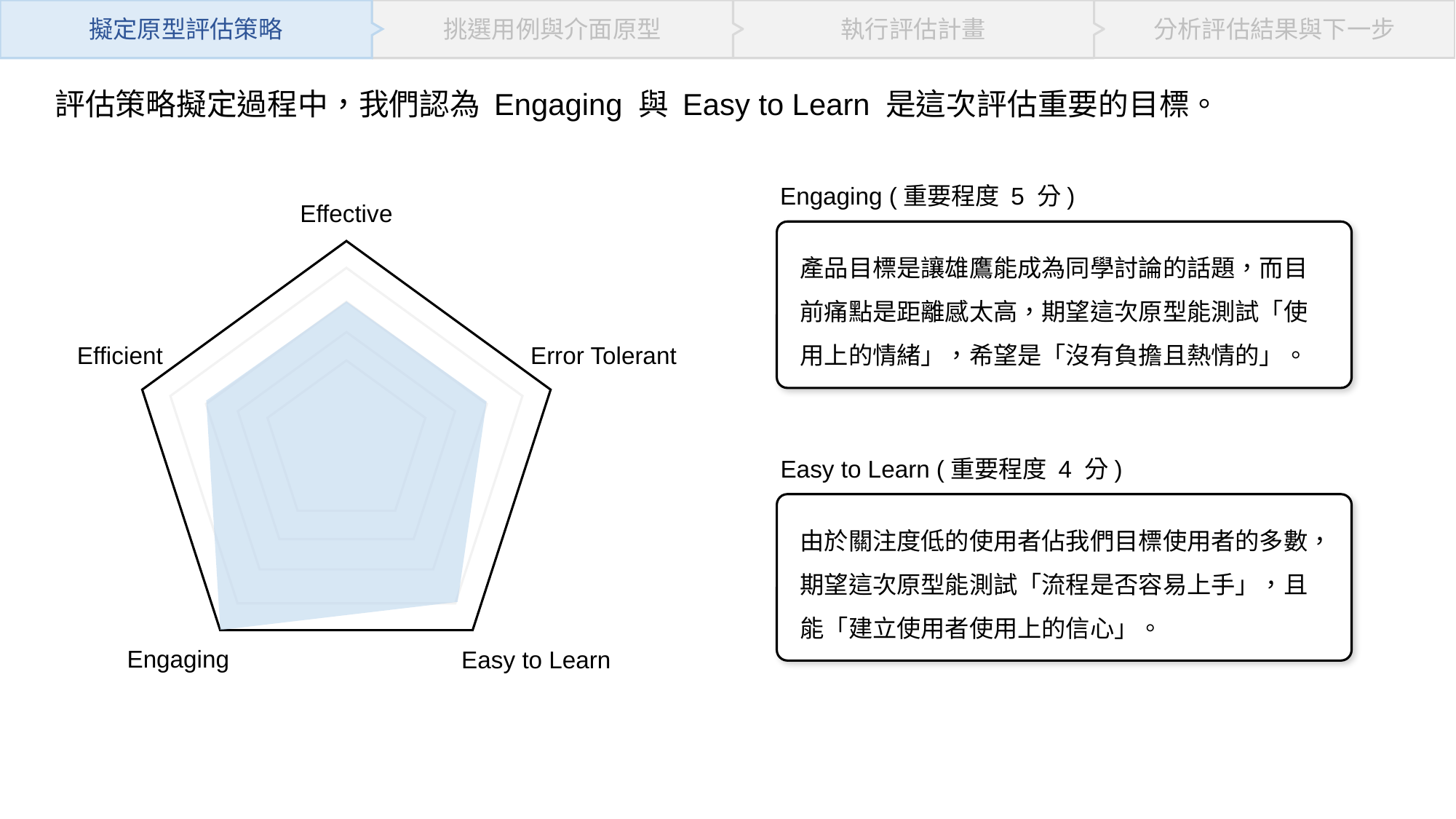

擬定原型評估策略

挑選用例與介面原型

執行評估計畫

分析評估結果與下一步
評估策略擬定過程中，我們認為 Engaging 與 Easy to Learn 是這次評估重要的目標。
Engaging (重要程度 5 分)
Effective

Efficient
Error Tolerant
Engaging
Easy to Learn

產品目標是讓雄鷹能成為同學討論的話題，而目前痛點是距離感太高，期望這次原型能測試「使用上的情緒」，希望是「沒有負擔且熱情的」。
Easy to Learn (重要程度 4 分)

由於關注度低的使用者佔我們目標使用者的多數，期望這次原型能測試「流程是否容易上手」，且能「建立使用者使用上的信心」。